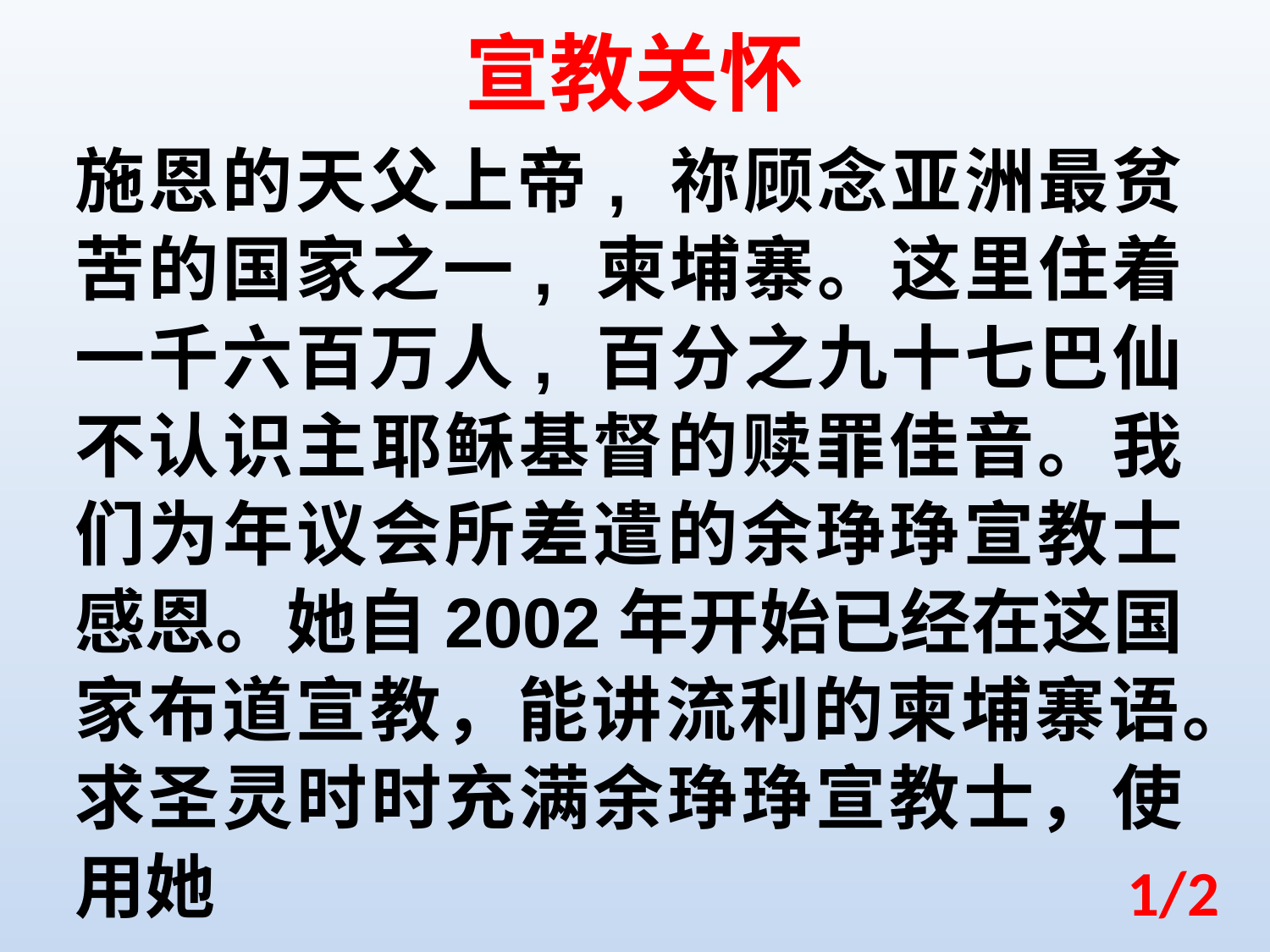

宣教关怀
施恩的天父上帝, 祢顾念亚洲最贫苦的国家之一, 柬埔寨。这里住着一千六百万人, 百分之九十七巴仙不认识主耶稣基督的赎罪佳音。我们为年议会所差遣的余琤琤宣教士感恩。她自2002年开始已经在这国家布道宣教，能讲流利的柬埔寨语。求圣灵时时充满余琤琤宣教士，使用她
1/2